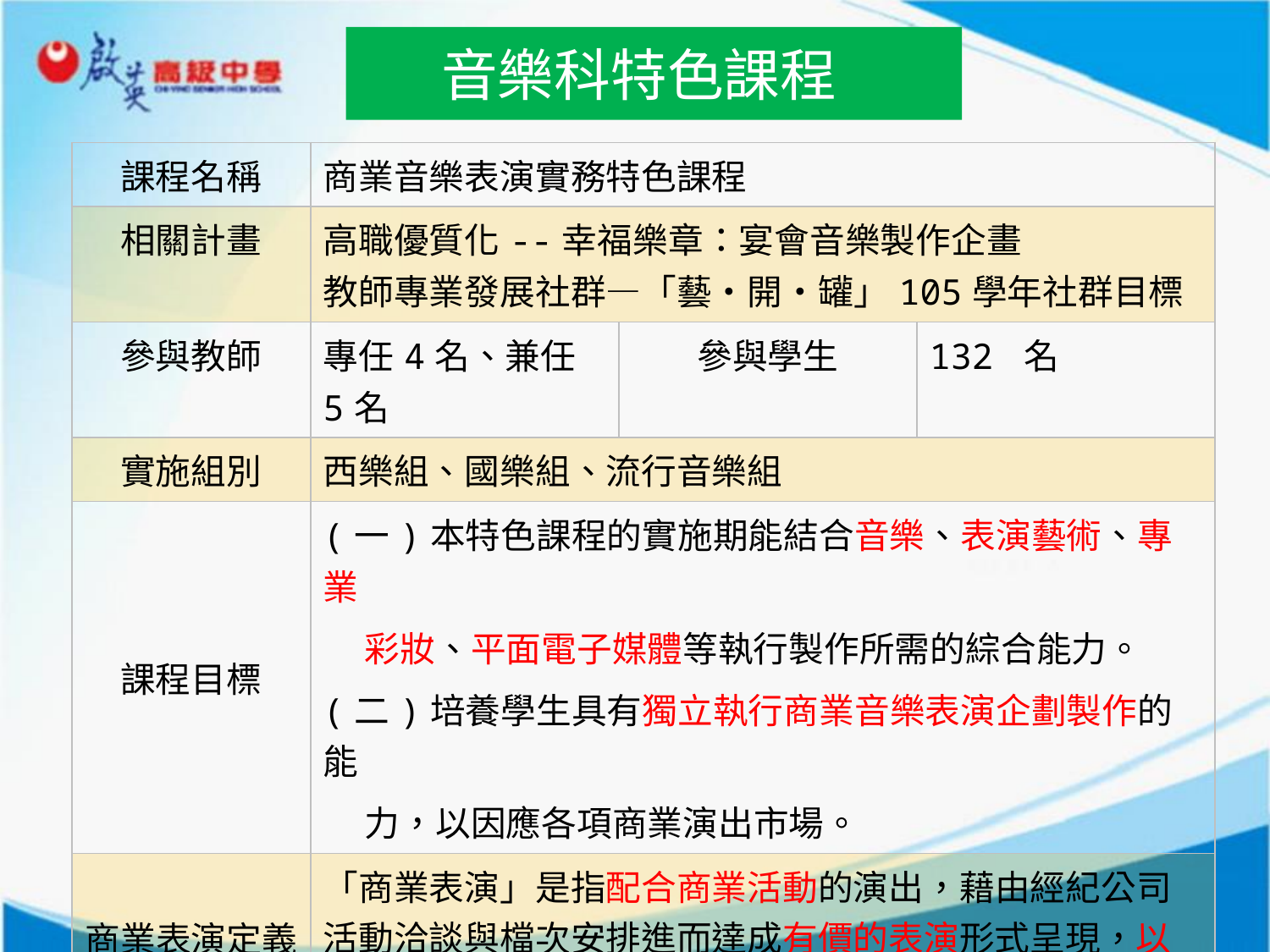

音樂科特色課程
| 課程名稱 | 商業音樂表演實務特色課程 |  |  |
| --- | --- | --- | --- |
| 相關計畫 | 高職優質化--幸福樂章：宴會音樂製作企畫 教師專業發展社群—「藝‧開‧罐」105學年社群目標 |  |  |
| 參與教師 | 專任4名、兼任5名 | 參與學生 | 132 名 |
| 實施組別 | 西樂組、國樂組、流行音樂組 |  |  |
| 課程目標 | (一)本特色課程的實施期能結合音樂、表演藝術、專業 彩妝、平面電子媒體等執行製作所需的綜合能力。 (二)培養學生具有獨立執行商業音樂表演企劃製作的能 力，以因應各項商業演出市場。 |  |  |
| 商業表演定義 | 「商業表演」是指配合商業活動的演出，藉由經紀公司活動洽談與檔次安排進而達成有價的表演形式呈現，以商業利益為優先考量。 |  |  |